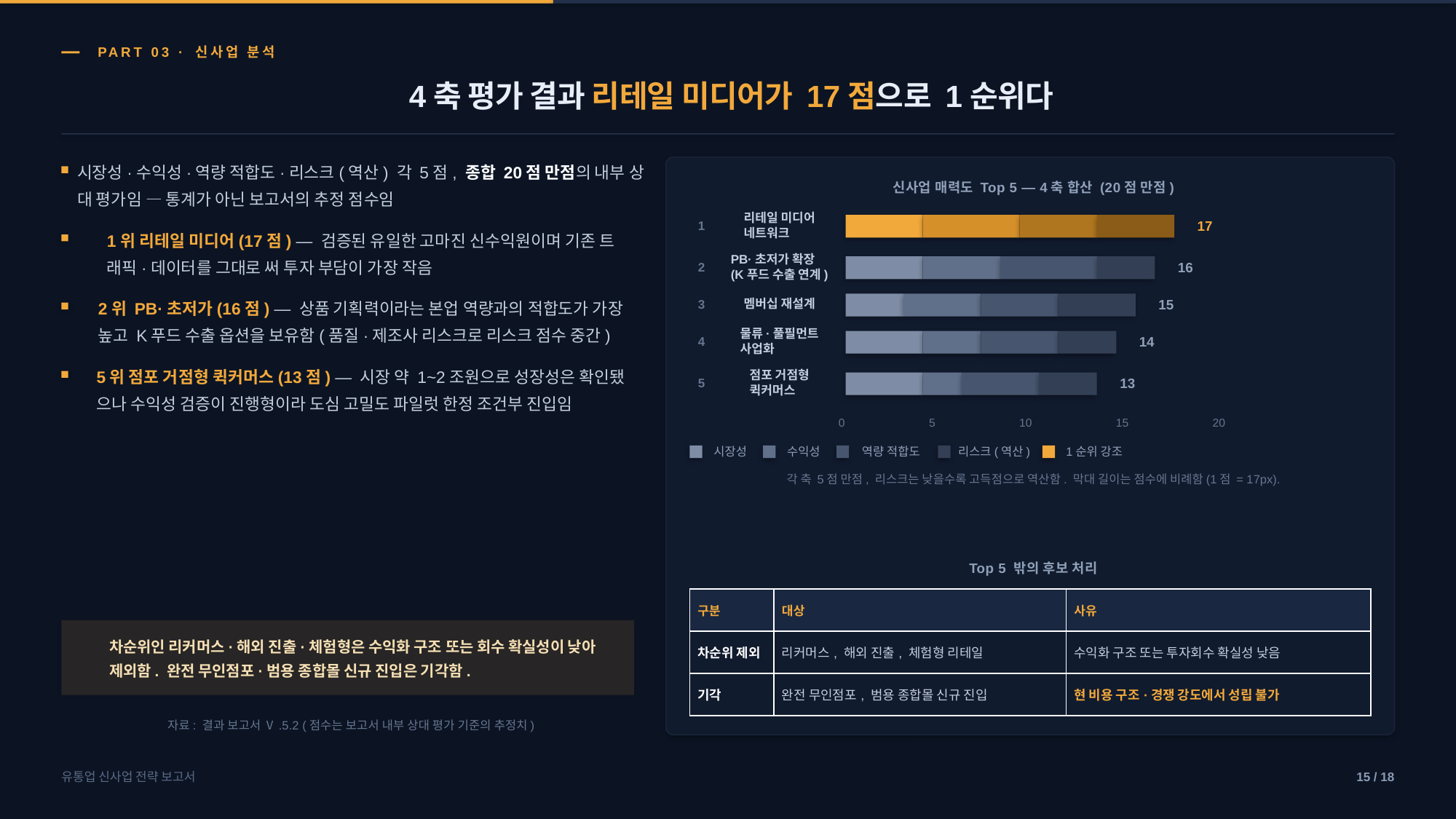

PART 03 · 신사업 분석

4축 평가 결과 리테일 미디어가 17점으로 1순위다

시장성·수익성·역량 적합도·리스크(역산) 각 5점, 종합 20점 만점의 내부 상
대 평가임 — 통계가 아닌 보고서의 추정 점수임

신사업 매력도 Top 5 — 4축 합산 (20점 만점)
리테일 미디어
네트워크

17
1
1위 리테일 미디어(17점) — 검증된 유일한 고마진 신수익원이며 기존 트
래픽·데이터를 그대로 써 투자 부담이 가장 작음

PB·초저가 확장
(K푸드 수출 연계)

16
2
2위 PB·초저가(16점) — 상품 기획력이라는 본업 역량과의 적합도가 가장
높고 K푸드 수출 옵션을 보유함(품질·제조사 리스크로 리스크 점수 중간)

15
3
멤버십 재설계

물류·풀필먼트
사업화

14
4
5위 점포 거점형 퀵커머스(13점) — 시장 약 1~2조원으로 성장성은 확인됐
으나 수익성 검증이 진행형이라 도심 고밀도 파일럿 한정 조건부 진입임
점포 거점형
퀵커머스

13
5
0
5
10
15
20
시장성
수익성
역량 적합도
리스크(역산)
1순위 강조

각 축 5점 만점, 리스크는 낮을수록 고득점으로 역산함. 막대 길이는 점수에 비례함(1점 = 17px).
Top 5 밖의 후보 처리
| 구분 | 대상 | 사유 |
| --- | --- | --- |
| 차순위 제외 | 리커머스, 해외 진출, 체험형 리테일 | 수익화 구조 또는 투자회수 확실성 낮음 |
| 기각 | 완전 무인점포, 범용 종합몰 신규 진입 | 현 비용 구조·경쟁 강도에서 성립 불가 |

차순위인 리커머스·해외 진출·체험형은 수익화 구조 또는 회수 확실성이 낮아
제외함. 완전 무인점포·범용 종합몰 신규 진입은 기각함.
자료: 결과 보고서 Ⅴ.5.2 (점수는 보고서 내부 상대 평가 기준의 추정치)
유통업 신사업 전략 보고서
15 / 18